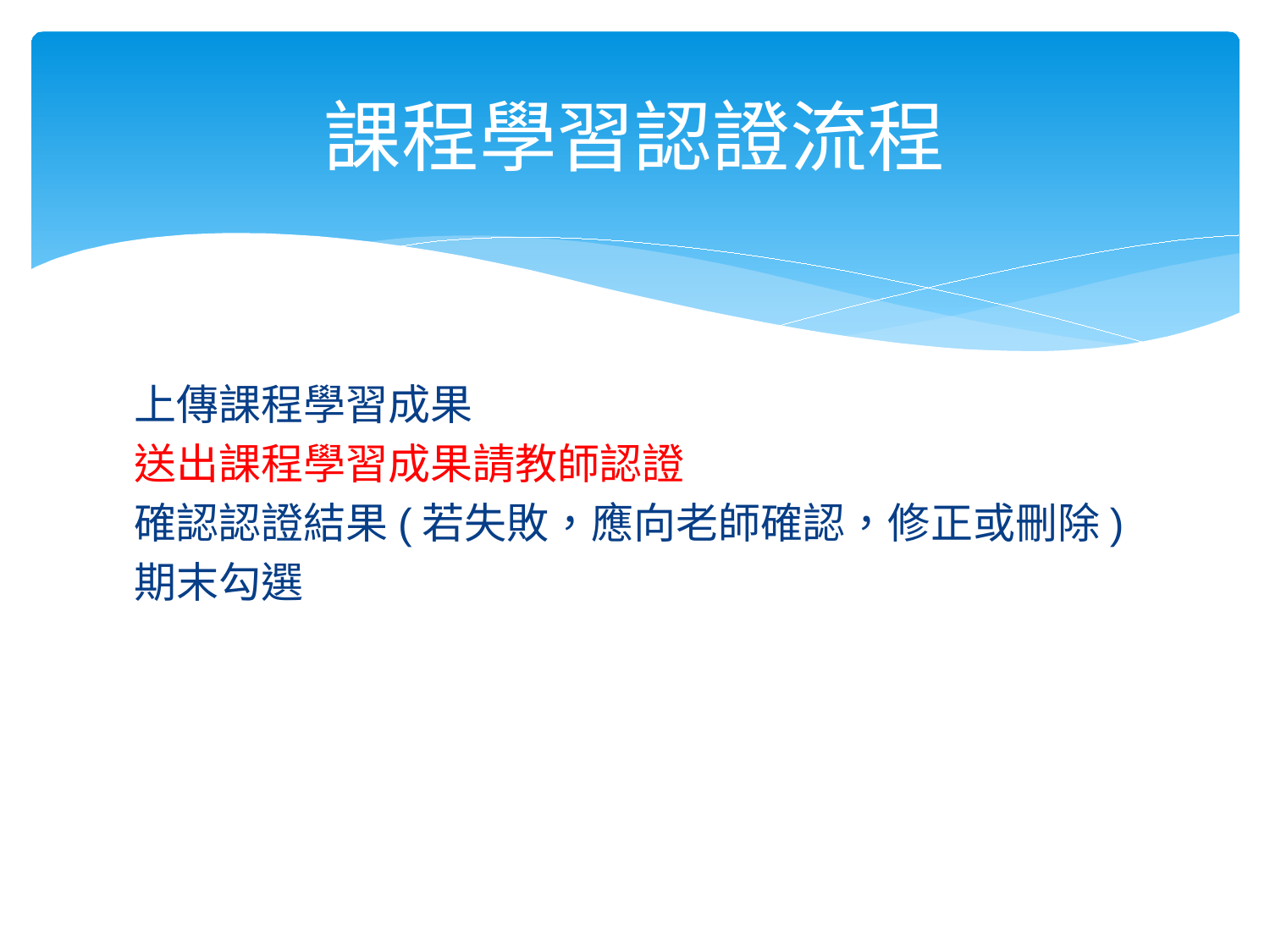

# 課程學習認證流程
上傳課程學習成果
送出課程學習成果請教師認證
確認認證結果(若失敗，應向老師確認，修正或刪除)
期末勾選